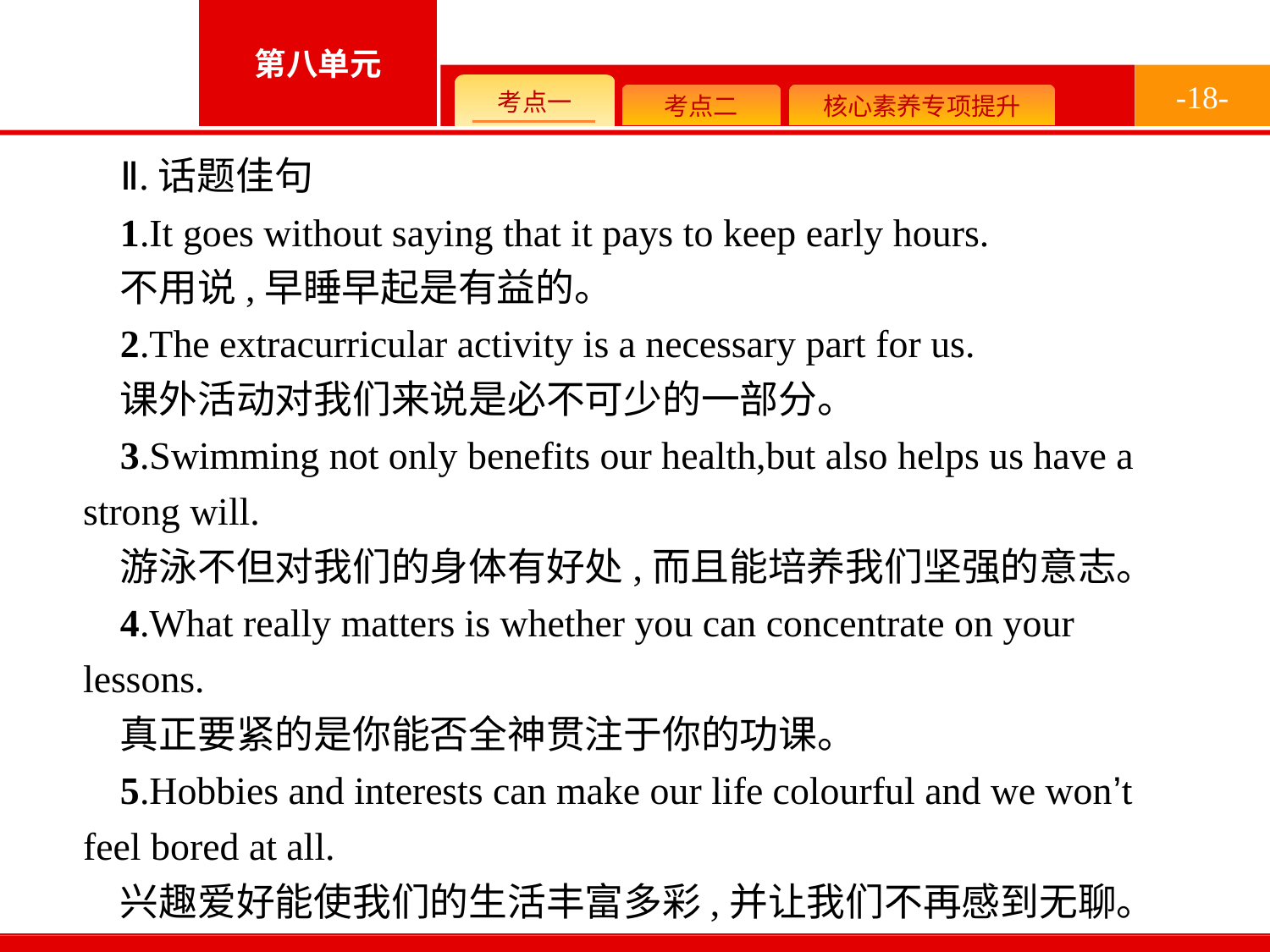

-18-
Ⅱ.话题佳句
1.It goes without saying that it pays to keep early hours.
不用说,早睡早起是有益的。
2.The extracurricular activity is a necessary part for us.
课外活动对我们来说是必不可少的一部分。
3.Swimming not only benefits our health,but also helps us have a strong will.
游泳不但对我们的身体有好处,而且能培养我们坚强的意志。
4.What really matters is whether you can concentrate on your lessons.
真正要紧的是你能否全神贯注于你的功课。
5.Hobbies and interests can make our life colourful and we won’t feel bored at all.
兴趣爱好能使我们的生活丰富多彩,并让我们不再感到无聊。